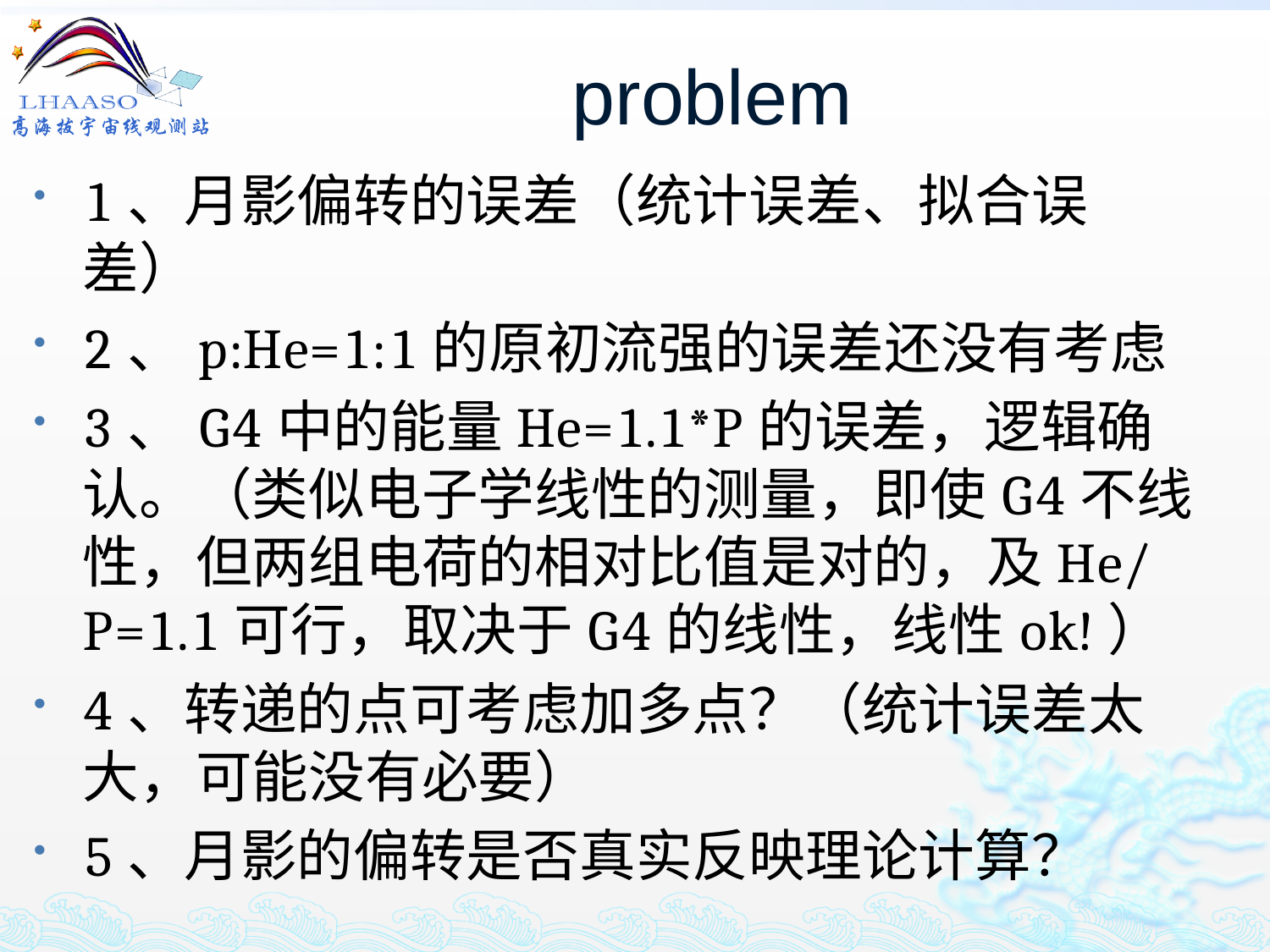

# problem
1、月影偏转的误差（统计误差、拟合误差）
2、p:He=1:1的原初流强的误差还没有考虑
3、G4中的能量He=1.1*P的误差，逻辑确认。（类似电子学线性的测量，即使G4不线性，但两组电荷的相对比值是对的，及He/P=1.1可行，取决于G4的线性，线性ok!）
4、转递的点可考虑加多点？（统计误差太大，可能没有必要）
5、月影的偏转是否真实反映理论计算？